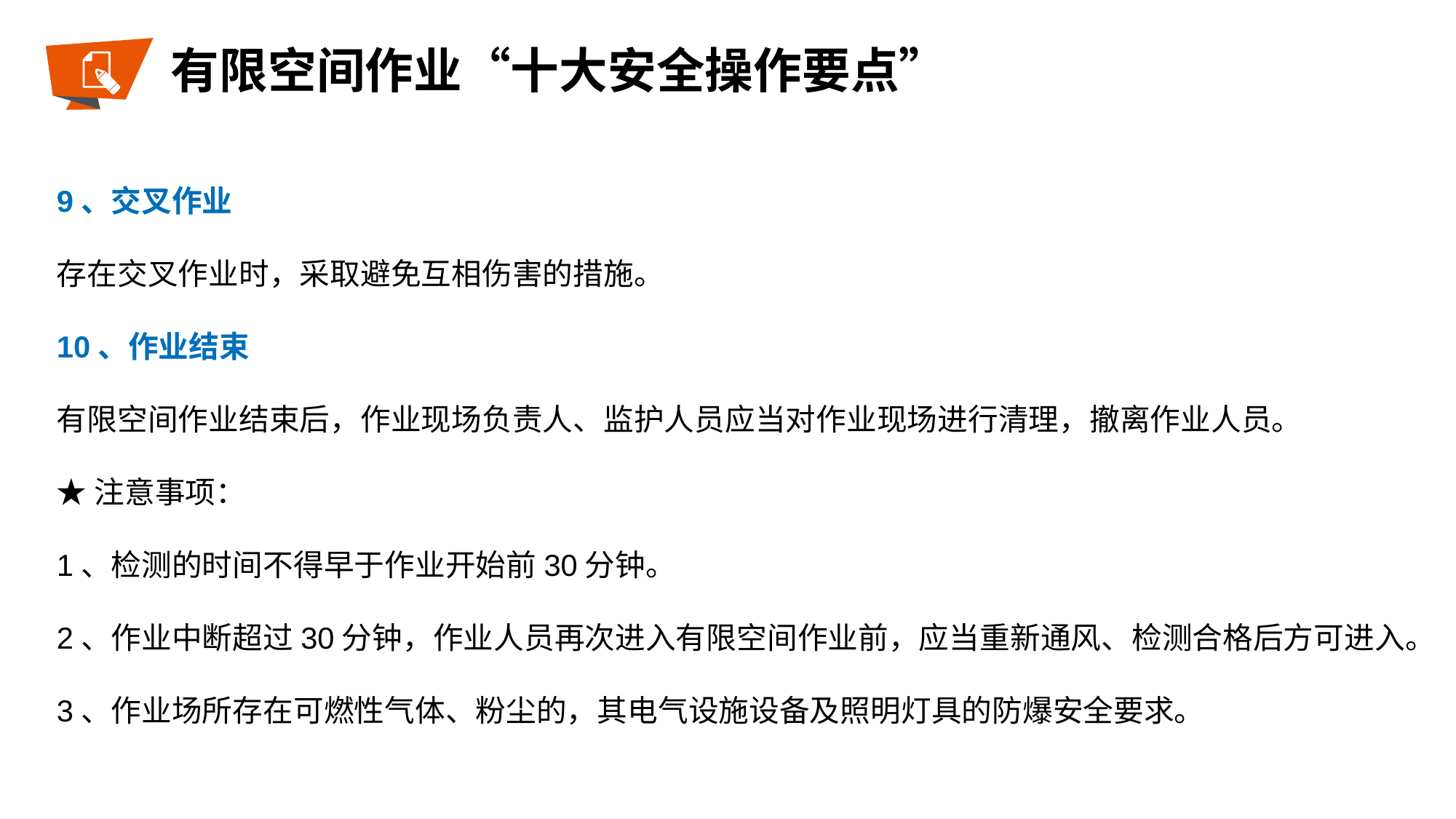

有限空间作业“十大安全操作要点”

9、交叉作业
存在交叉作业时，采取避免互相伤害的措施。
10、作业结束
有限空间作业结束后，作业现场负责人、监护人员应当对作业现场进行清理，撤离作业人员。
★注意事项：
1、检测的时间不得早于作业开始前30分钟。
2、作业中断超过30分钟，作业人员再次进入有限空间作业前，应当重新通风、检测合格后方可进入。
3、作业场所存在可燃性气体、粉尘的，其电气设施设备及照明灯具的防爆安全要求。